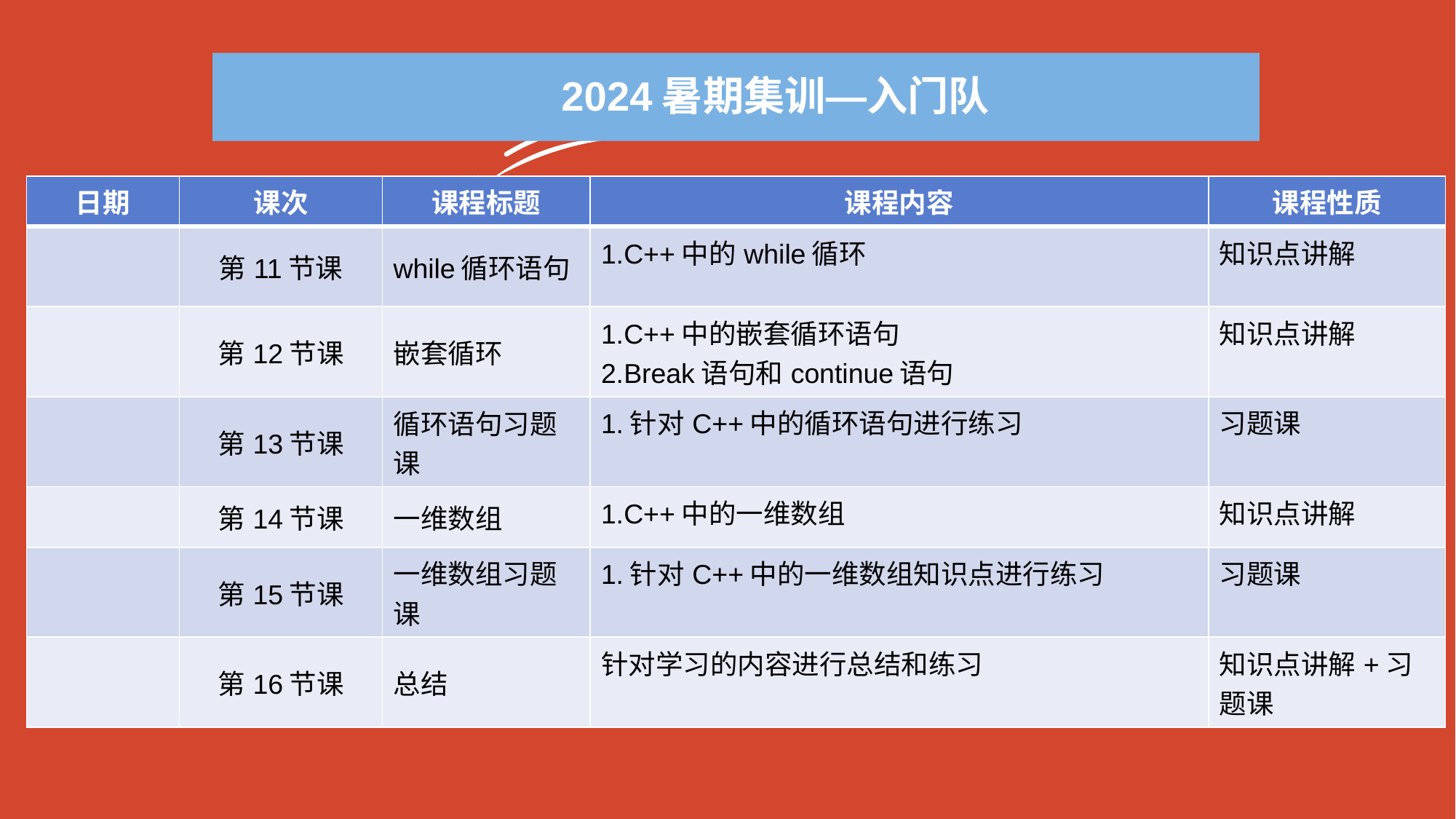

2024暑期集训—入门队

| 日期 | 课次 | 课程标题 | 课程内容 | 课程性质 |
| --- | --- | --- | --- | --- |
|  | 第11节课 | while循环语句 | 1.C++中的while循环 | 知识点讲解 |
|  | 第12节课 | 嵌套循环 | 1.C++中的嵌套循环语句 2.Break语句和continue语句 | 知识点讲解 |
|  | 第13节课 | 循环语句习题课 | 1.针对C++中的循环语句进行练习 | 习题课 |
|  | 第14节课 | 一维数组 | 1.C++中的一维数组 | 知识点讲解 |
|  | 第15节课 | 一维数组习题课 | 1.针对C++中的一维数组知识点进行练习 | 习题课 |
|  | 第16节课 | 总结 | 针对学习的内容进行总结和练习 | 知识点讲解+习题课 |